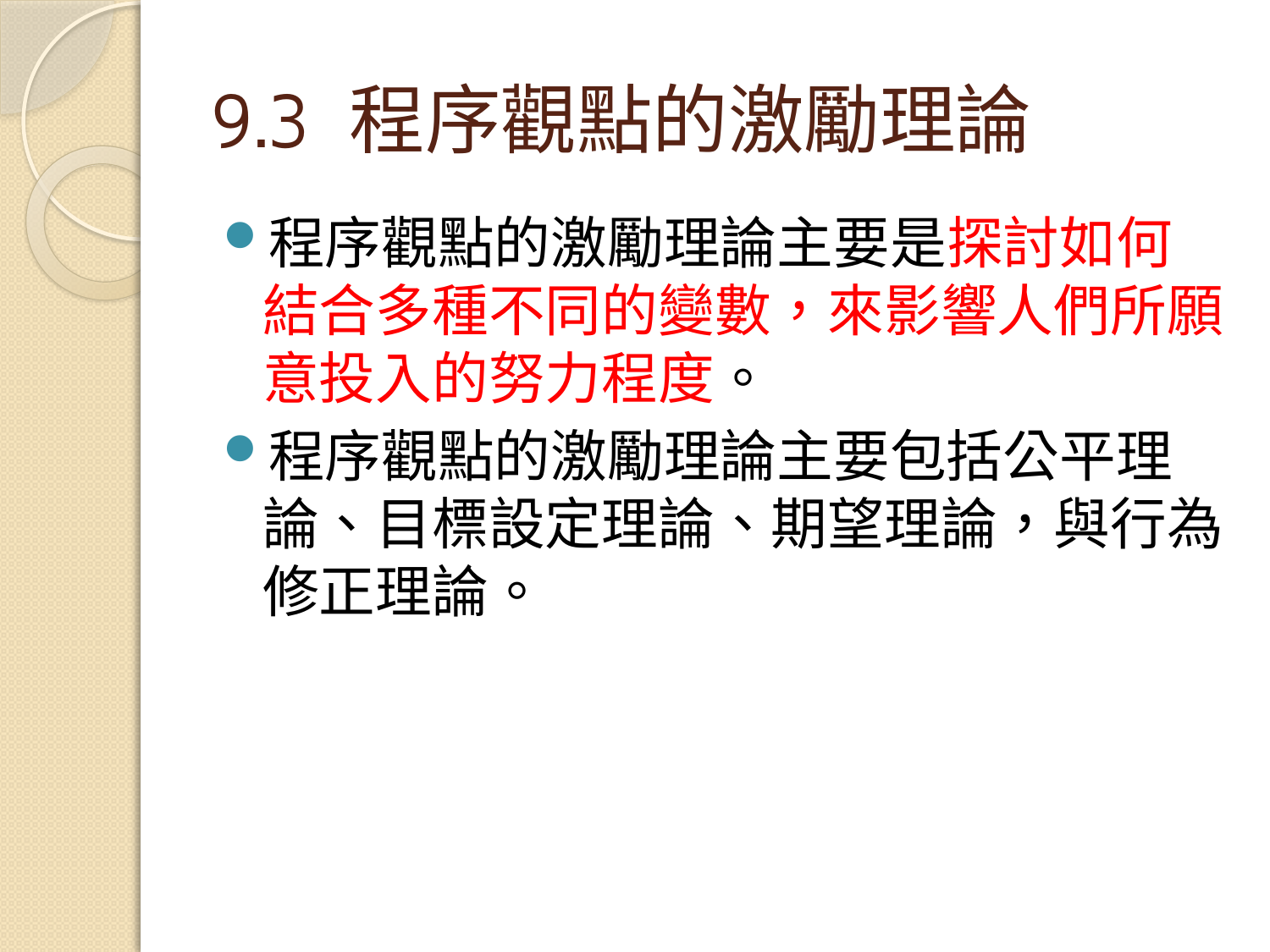

# 9.3 程序觀點的激勵理論
程序觀點的激勵理論主要是探討如何結合多種不同的變數，來影響人們所願意投入的努力程度。
程序觀點的激勵理論主要包括公平理論、目標設定理論、期望理論，與行為修正理論。